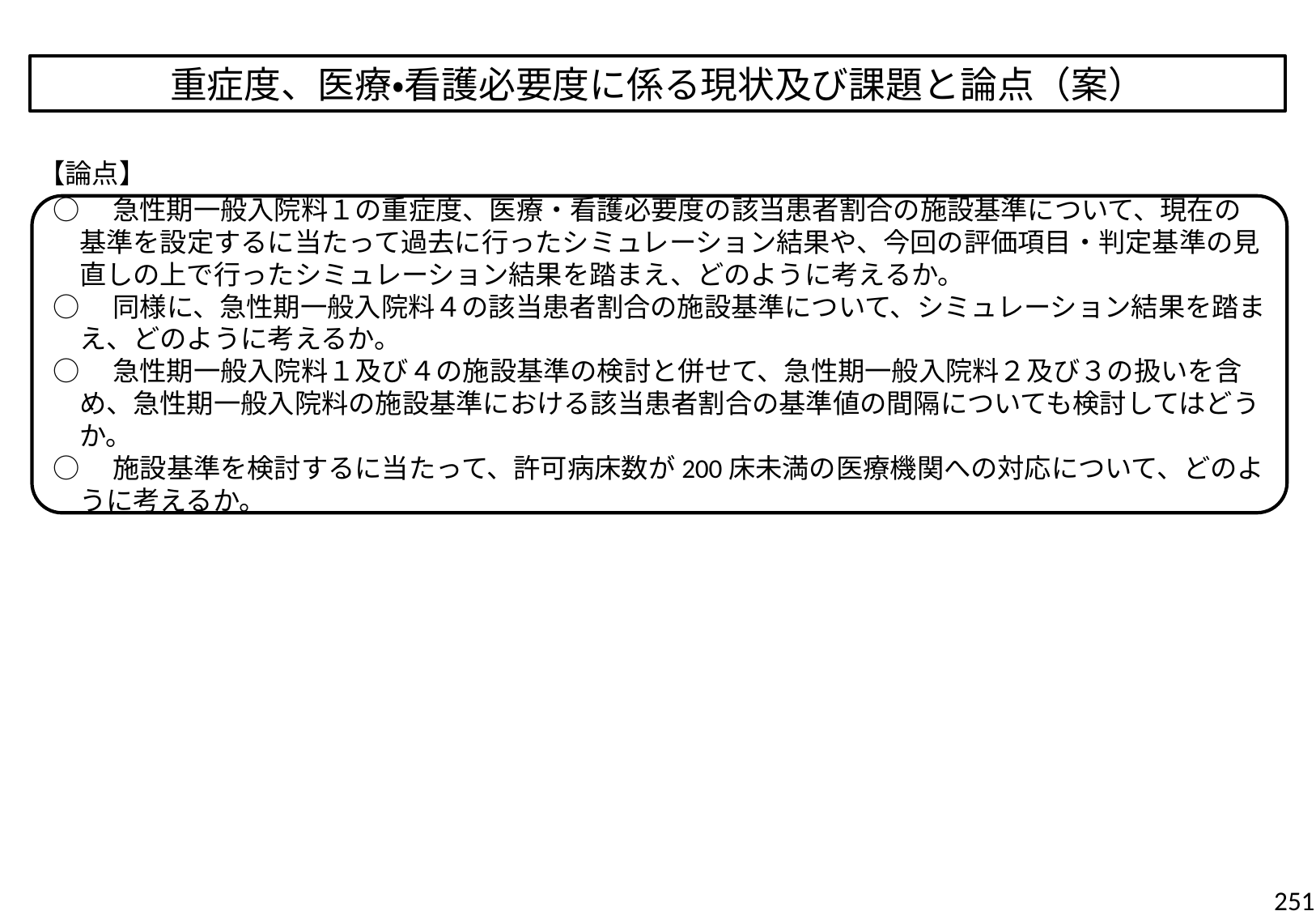

# 重症度、医療・看護必要度に係る現状及び課題と論点（案）
【論点】
○　急性期一般入院料１の重症度、医療・看護必要度の該当患者割合の施設基準について、現在の基準を設定するに当たって過去に行ったシミュレーション結果や、今回の評価項目・判定基準の見直しの上で行ったシミュレーション結果を踏まえ、どのように考えるか。
○　同様に、急性期一般入院料４の該当患者割合の施設基準について、シミュレーション結果を踏まえ、どのように考えるか。
○　急性期一般入院料１及び４の施設基準の検討と併せて、急性期一般入院料２及び３の扱いを含め、急性期一般入院料の施設基準における該当患者割合の基準値の間隔についても検討してはどうか。
○　施設基準を検討するに当たって、許可病床数が200床未満の医療機関への対応について、どのように考えるか。
251